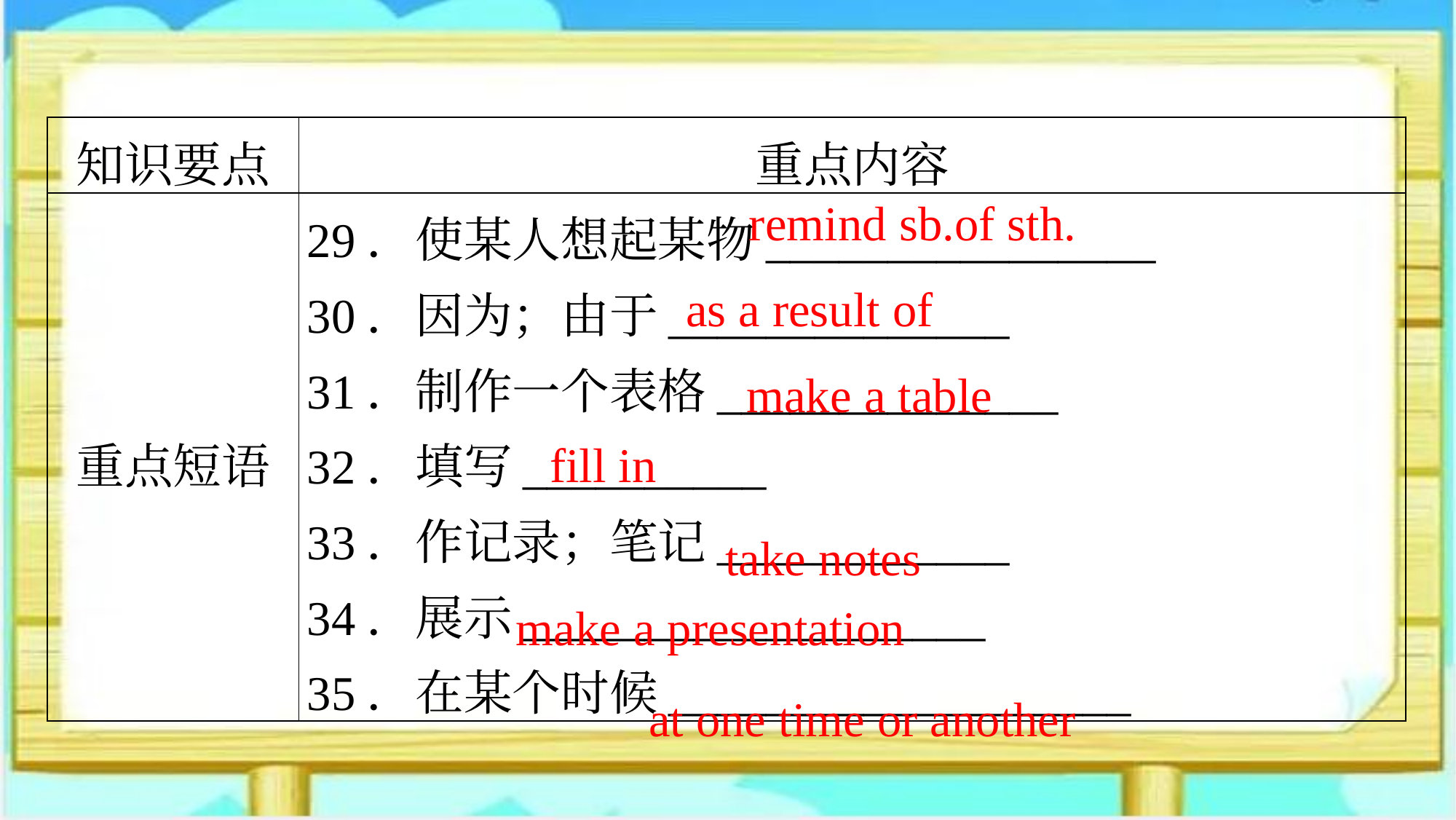

| 知识要点 | 重点内容 |
| --- | --- |
| 重点短语 | 29．使某人想起某物\_\_\_\_\_\_\_\_\_\_\_\_\_\_\_\_ 30．因为；由于\_\_\_\_\_\_\_\_\_\_\_\_\_\_ 31．制作一个表格\_\_\_\_\_\_\_\_\_\_\_\_\_\_ 32．填写\_\_\_\_\_\_\_\_\_\_ 33．作记录；笔记\_\_\_\_\_\_\_\_\_\_\_\_ 34．展示\_\_\_\_\_\_\_\_\_\_\_\_\_\_\_\_\_\_\_ 35．在某个时候\_\_\_\_\_\_\_\_\_\_\_\_\_\_\_\_\_\_\_ |
remind sb.of sth.
as a result of
make a table
fill in
take notes
make a presentation
at one time or another